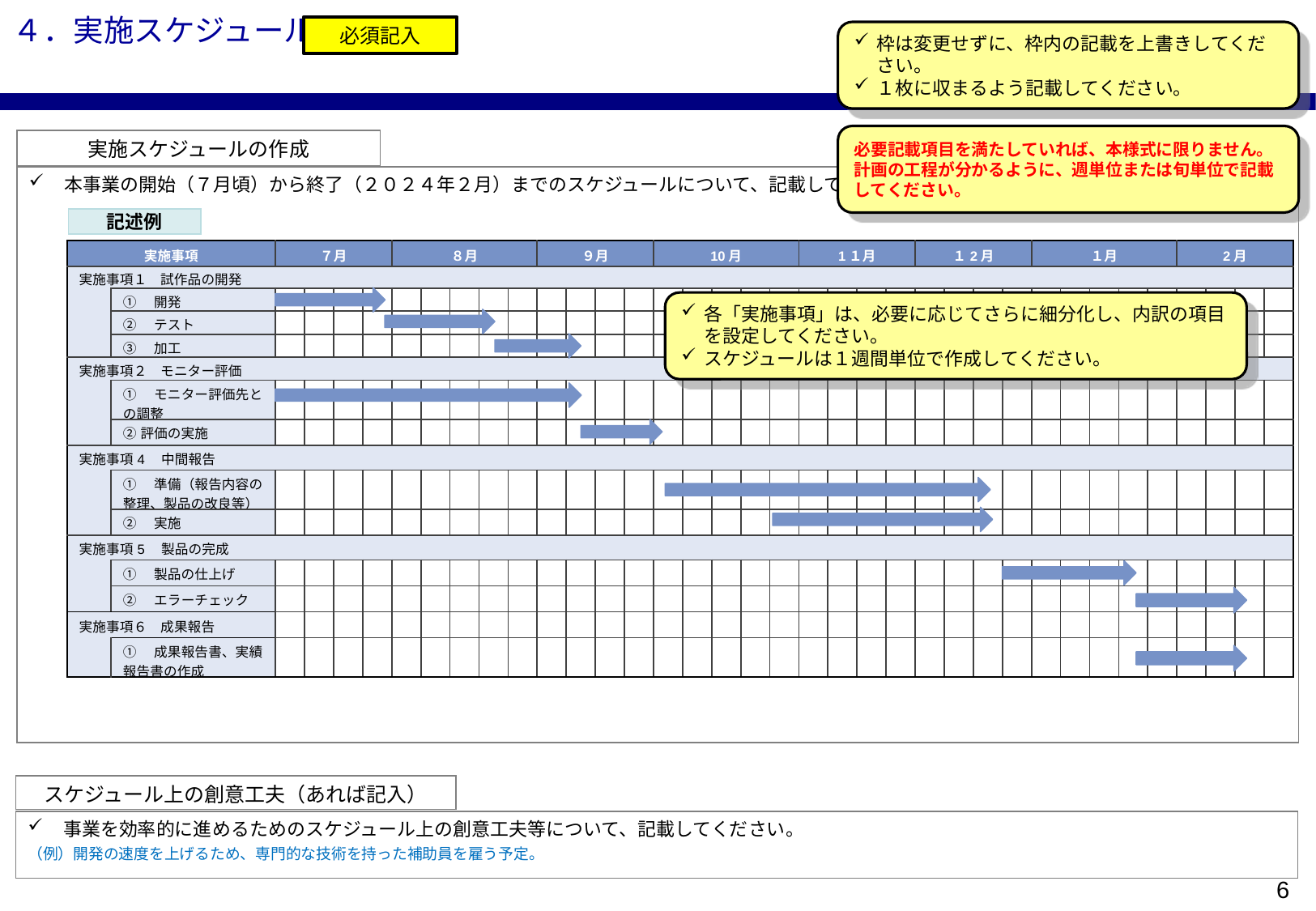

４．実施スケジュール
必須記入
枠は変更せずに、枠内の記載を上書きしてください。
１枚に収まるよう記載してください。
必要記載項目を満たしていれば、本様式に限りません。
計画の工程が分かるように、週単位または旬単位で記載してください。
実施スケジュールの作成
本事業の開始（７月頃）から終了（２０２４年２月）までのスケジュールについて、記載してください。

記述例
| 実施事項 |  | ７月 |  |  |  | ８月 |  |  |  |  | ９月 |  |  |  | 10月 |  |  |  |  | 1１月 |  |  |  | １2月 |  |  |  | １月 |  |  |  |  | 2月 |  |  |  |
| --- | --- | --- | --- | --- | --- | --- | --- | --- | --- | --- | --- | --- | --- | --- | --- | --- | --- | --- | --- | --- | --- | --- | --- | --- | --- | --- | --- | --- | --- | --- | --- | --- | --- | --- | --- | --- |
| 実施事項１　試作品の開発 |  |  |  |  |  |  |  |  |  |  |  |  |  |  |  |  |  |  |  |  |  |  |  |  |  |  |  |  |  |  |  |  |  |  |  |  |
|  | ①　開発 |  |  |  |  |  |  |  |  |  |  |  |  |  |  |  |  |  |  |  |  |  |  |  |  |  |  |  |  |  |  |  |  |  |  |  |
|  | ②　テスト |  |  |  |  |  |  |  |  |  |  |  |  |  |  |  |  |  |  |  |  |  |  |  |  |  |  |  |  |  |  |  |  |  |  |  |
|  | ③　加工 |  |  |  |  |  |  |  |  |  |  |  |  |  |  |  |  |  |  |  |  |  |  |  |  |  |  |  |  |  |  |  |  |  |  |  |
| 実施事項２　モニター評価 |  |  |  |  |  |  |  |  |  |  |  |  |  |  |  |  |  |  |  |  |  |  |  |  |  |  |  |  |  |  |  |  |  |  |  |  |
|  | ①　モニター評価先との調整 |  |  |  |  |  |  |  |  |  |  |  |  |  |  |  |  |  |  |  |  |  |  |  |  |  |  |  |  |  |  |  |  |  |  |  |
|  | ②評価の実施 |  |  |  |  |  |  |  |  |  |  |  |  |  |  |  |  |  |  |  |  |  |  |  |  |  |  |  |  |  |  |  |  |  |  |  |
| 実施事項4　中間報告 |  |  |  |  |  |  |  |  |  |  |  |  |  |  |  |  |  |  |  |  |  |  |  |  |  |  |  |  |  |  |  |  |  |  |  |  |
|  | ①　準備（報告内容の整理、製品の改良等） |  |  |  |  |  |  |  |  |  |  |  |  |  |  |  |  |  |  |  |  |  |  |  |  |  |  |  |  |  |  |  |  |  |  |  |
|  | ②　実施 |  |  |  |  |  |  |  |  |  |  |  |  |  |  |  |  |  |  |  |  |  |  |  |  |  |  |  |  |  |  |  |  |  |  |  |
| 実施事項5　製品の完成 |  |  |  |  |  |  |  |  |  |  |  |  |  |  |  |  |  |  |  |  |  |  |  |  |  |  |  |  |  |  |  |  |  |  |  |  |
|  | ①　製品の仕上げ |  |  |  |  |  |  |  |  |  |  |  |  |  |  |  |  |  |  |  |  |  |  |  |  |  |  |  |  |  |  |  |  |  |  |  |
|  | ②　エラーチェック |  |  |  |  |  |  |  |  |  |  |  |  |  |  |  |  |  |  |  |  |  |  |  |  |  |  |  |  |  |  |  |  |  |  |  |
| 実施事項６　成果報告 |  |  |  |  |  |  |  |  |  |  |  |  |  |  |  |  |  |  |  |  |  |  |  |  |  |  |  |  |  |  |  |  |  |  |  |  |
|  | ①　成果報告書、実績報告書の作成 |  |  |  |  |  |  |  |  |  |  |  |  |  |  |  |  |  |  |  |  |  |  |  |  |  |  |  |  |  |  |  |  |  |  |  |

各「実施事項」は、必要に応じてさらに細分化し、内訳の項目を設定してください。
スケジュールは１週間単位で作成してください。

スケジュール上の創意工夫（あれば記入）
事業を効率的に進めるためのスケジュール上の創意工夫等について、記載してください。
（例）開発の速度を上げるため、専門的な技術を持った補助員を雇う予定。